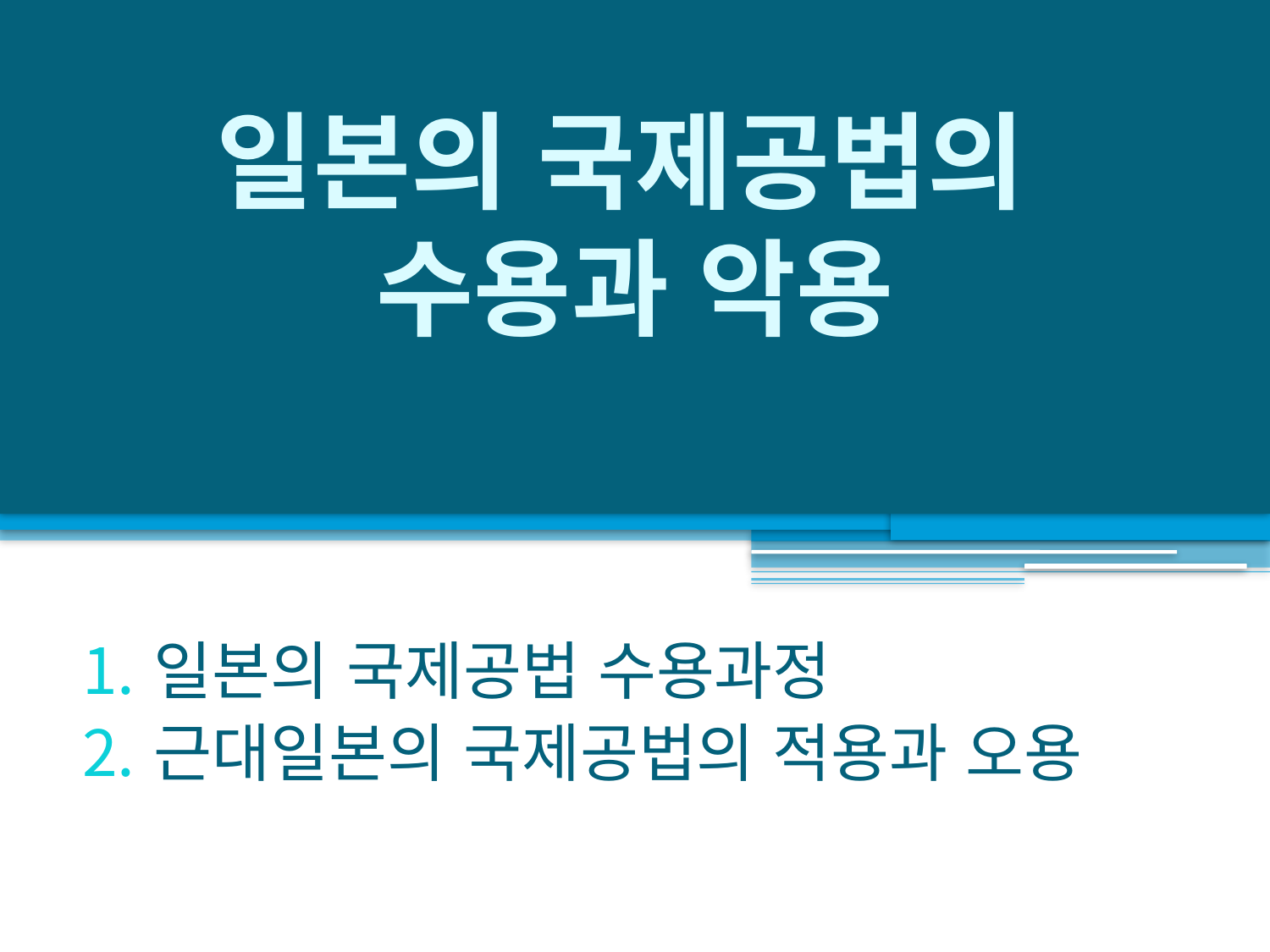

일본의 국제공법의
수용과 악용
일본의 국제공법 수용과정
근대일본의 국제공법의 적용과 오용